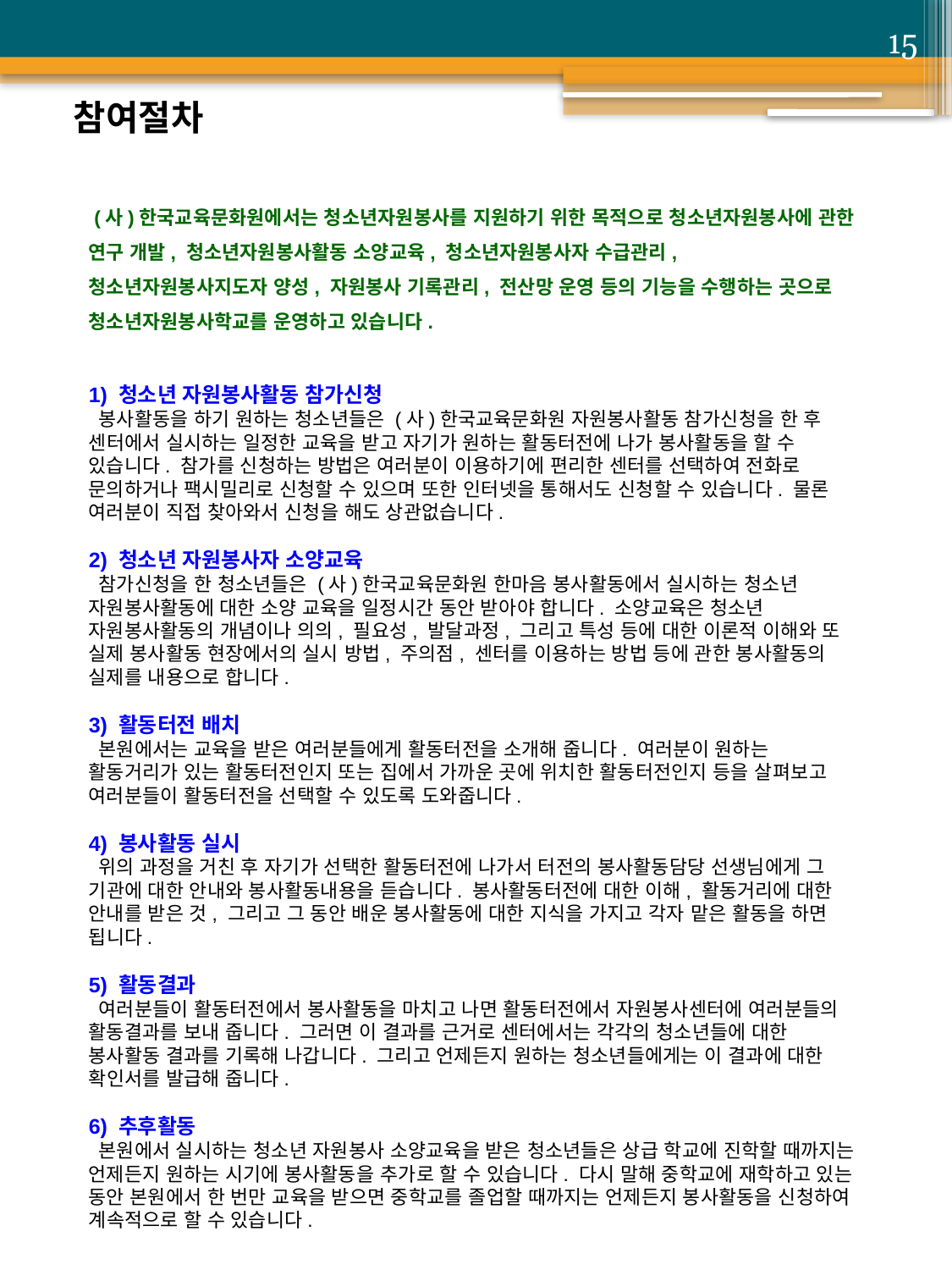

15
참여절차
 (사)한국교육문화원에서는 청소년자원봉사를 지원하기 위한 목적으로 청소년자원봉사에 관한 연구 개발, 청소년자원봉사활동 소양교육, 청소년자원봉사자 수급관리, 청소년자원봉사지도자 양성, 자원봉사 기록관리, 전산망 운영 등의 기능을 수행하는 곳으로 청소년자원봉사학교를 운영하고 있습니다.

1) 청소년 자원봉사활동 참가신청
 봉사활동을 하기 원하는 청소년들은 (사)한국교육문화원 자원봉사활동 참가신청을 한 후 센터에서 실시하는 일정한 교육을 받고 자기가 원하는 활동터전에 나가 봉사활동을 할 수 있습니다. 참가를 신청하는 방법은 여러분이 이용하기에 편리한 센터를 선택하여 전화로 문의하거나 팩시밀리로 신청할 수 있으며 또한 인터넷을 통해서도 신청할 수 있습니다. 물론 여러분이 직접 찾아와서 신청을 해도 상관없습니다.

2) 청소년 자원봉사자 소양교육
 참가신청을 한 청소년들은 (사)한국교육문화원 한마음 봉사활동에서 실시하는 청소년 자원봉사활동에 대한 소양 교육을 일정시간 동안 받아야 합니다. 소양교육은 청소년 자원봉사활동의 개념이나 의의, 필요성, 발달과정, 그리고 특성 등에 대한 이론적 이해와 또 실제 봉사활동 현장에서의 실시 방법, 주의점, 센터를 이용하는 방법 등에 관한 봉사활동의 실제를 내용으로 합니다.

3) 활동터전 배치
 본원에서는 교육을 받은 여러분들에게 활동터전을 소개해 줍니다. 여러분이 원하는 활동거리가 있는 활동터전인지 또는 집에서 가까운 곳에 위치한 활동터전인지 등을 살펴보고 여러분들이 활동터전을 선택할 수 있도록 도와줍니다.

4) 봉사활동 실시
 위의 과정을 거친 후 자기가 선택한 활동터전에 나가서 터전의 봉사활동담당 선생님에게 그 기관에 대한 안내와 봉사활동내용을 듣습니다. 봉사활동터전에 대한 이해, 활동거리에 대한 안내를 받은 것, 그리고 그 동안 배운 봉사활동에 대한 지식을 가지고 각자 맡은 활동을 하면 됩니다.

5) 활동결과
 여러분들이 활동터전에서 봉사활동을 마치고 나면 활동터전에서 자원봉사센터에 여러분들의 활동결과를 보내 줍니다. 그러면 이 결과를 근거로 센터에서는 각각의 청소년들에 대한 봉사활동 결과를 기록해 나갑니다. 그리고 언제든지 원하는 청소년들에게는 이 결과에 대한 확인서를 발급해 줍니다.

6) 추후활동
 본원에서 실시하는 청소년 자원봉사 소양교육을 받은 청소년들은 상급 학교에 진학할 때까지는 언제든지 원하는 시기에 봉사활동을 추가로 할 수 있습니다. 다시 말해 중학교에 재학하고 있는 동안 본원에서 한 번만 교육을 받으면 중학교를 졸업할 때까지는 언제든지 봉사활동을 신청하여 계속적으로 할 수 있습니다.